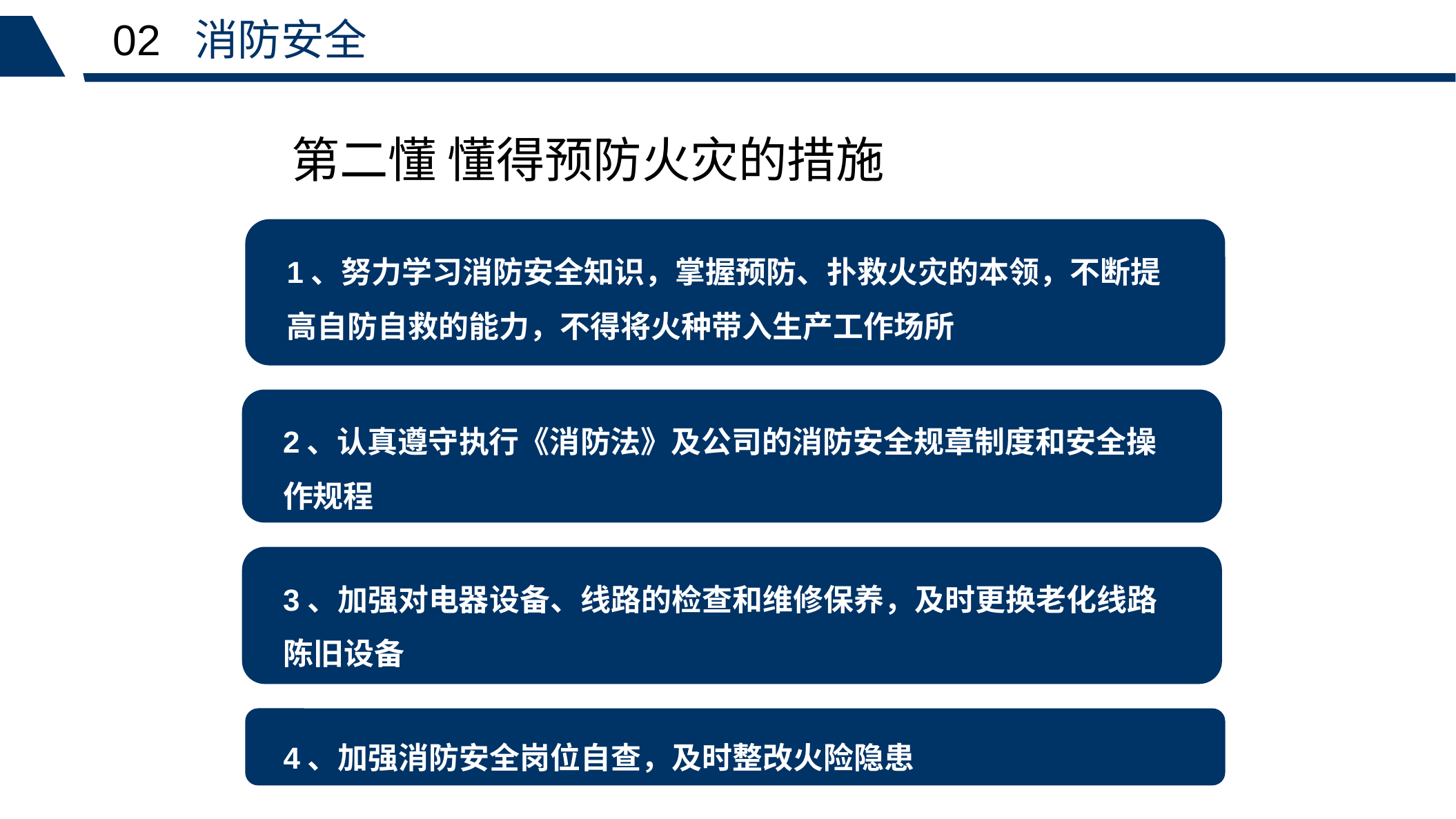

02  消防安全

第二懂 懂得预防火灾的措施
1、努力学习消防安全知识，掌握预防、扑救火灾的本领，不断提高自防自救的能力，不得将火种带入生产工作场所

2、认真遵守执行《消防法》及公司的消防安全规章制度和安全操作规程
3、加强对电器设备、线路的检查和维修保养，及时更换老化线路陈旧设备
4、加强消防安全岗位自查，及时整改火险隐患